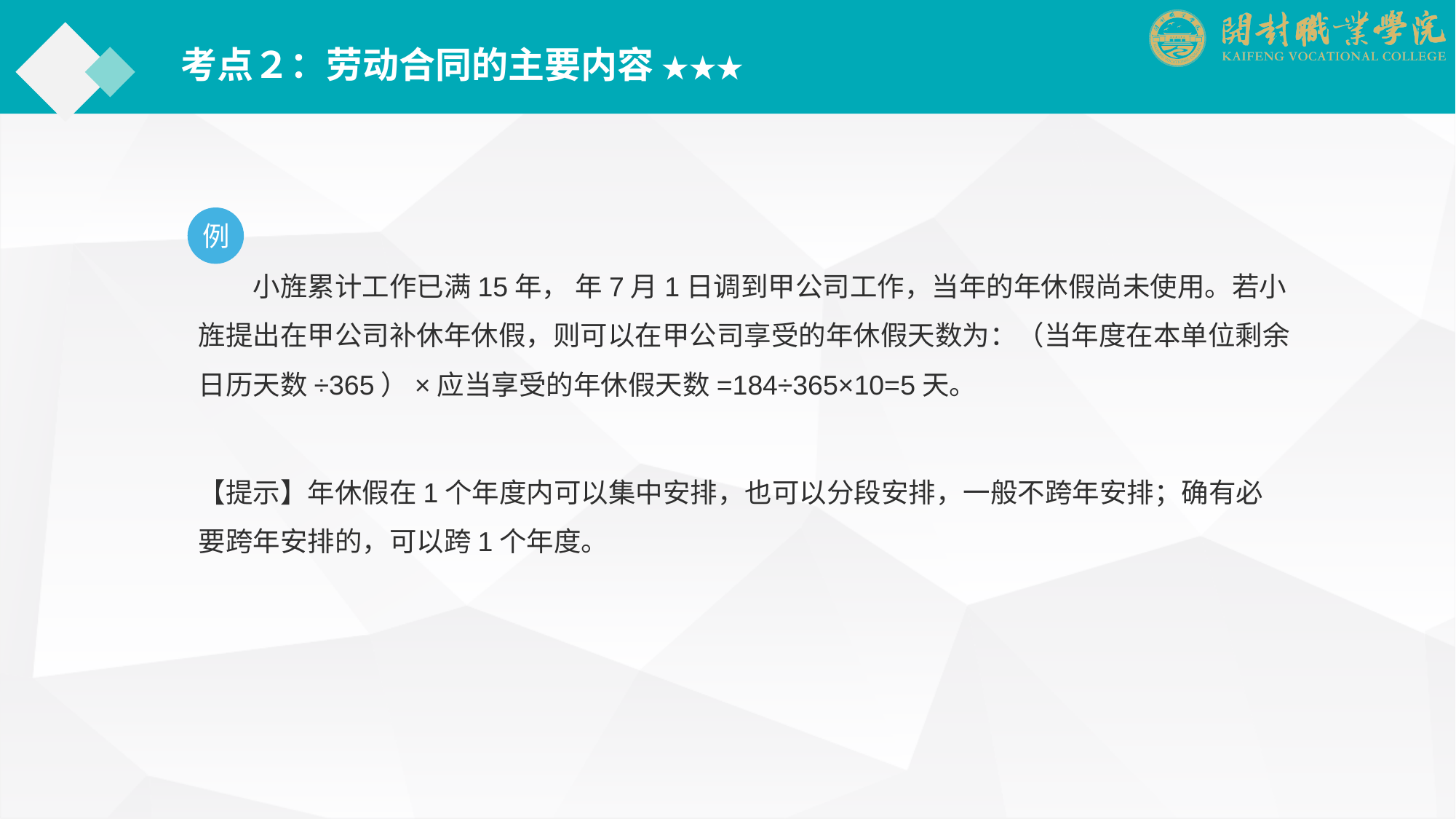

考点２：劳动合同的主要内容 ★★★

例
　　小旌累计工作已满15年， 年7月1日调到甲公司工作，当年的年休假尚未使用。若小旌提出在甲公司补休年休假，则可以在甲公司享受的年休假天数为：（当年度在本单位剩余日历天数÷365）×应当享受的年休假天数=184÷365×10=5天。
【提示】年休假在1个年度内可以集中安排，也可以分段安排，一般不跨年安排；确有必要跨年安排的，可以跨1个年度。